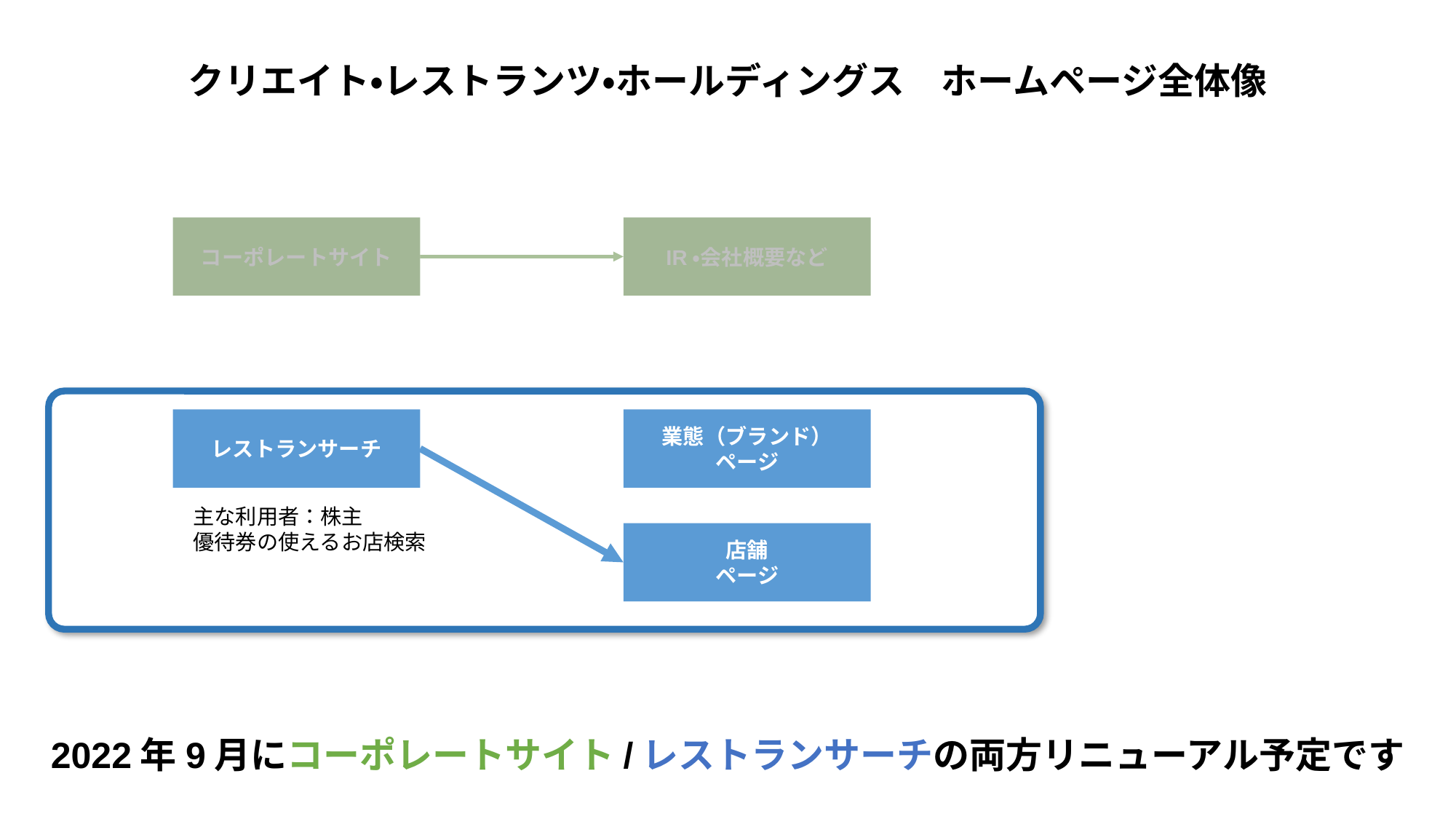

クリエイト・レストランツ・ホールディングス　ホームページ全体像
コーポレートサイト
IR・会社概要など

レストランサーチ
業態（ブランド）
ページ
主な利用者：株主
優待券の使えるお店検索
店舗
ページ
2022年9月にコーポレートサイト/レストランサーチの両方リニューアル予定です